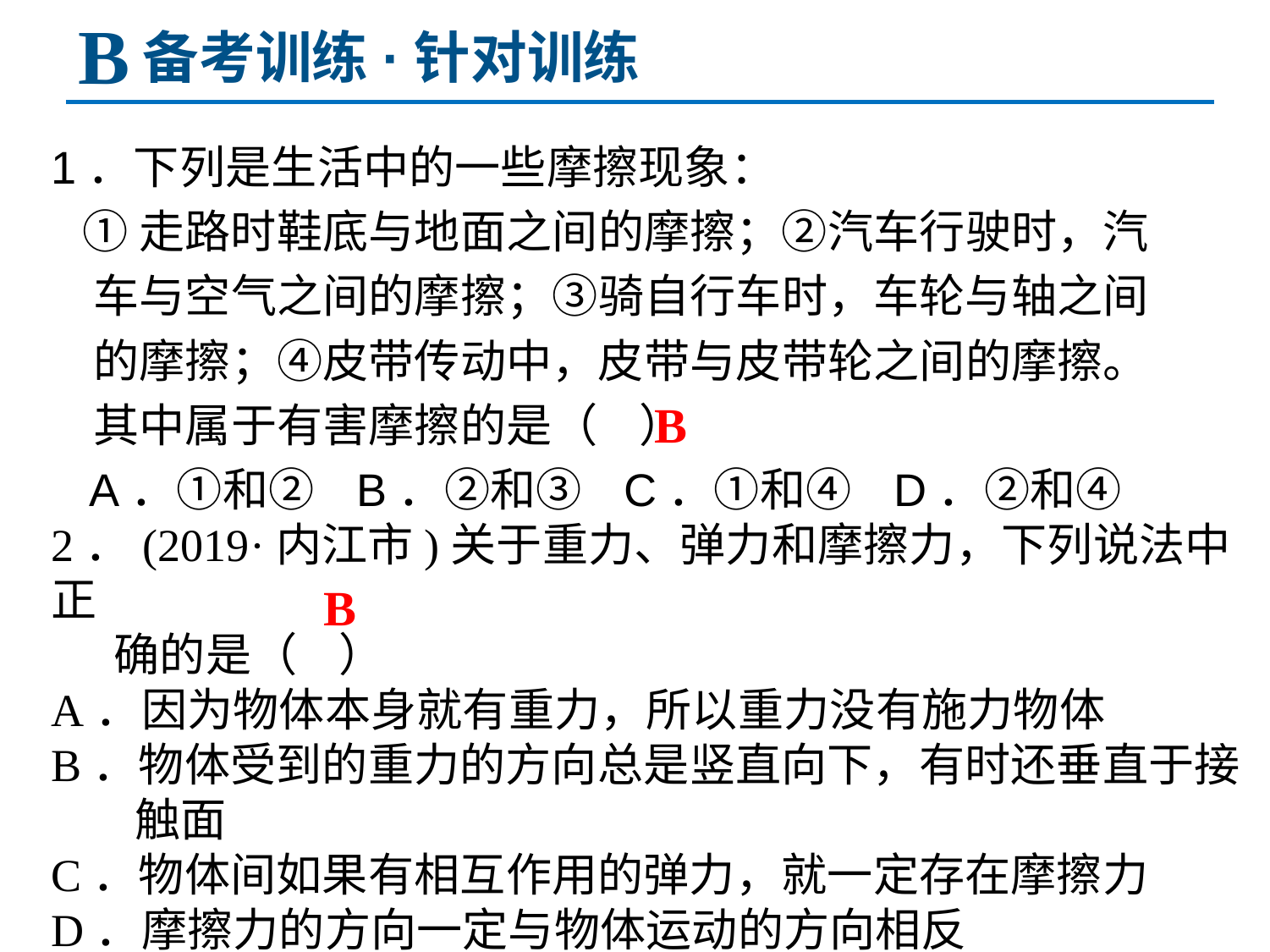

B
备考训练·针对训练
1．下列是生活中的一些摩擦现象：
   ①走路时鞋底与地面之间的摩擦；②汽车行驶时，汽
   车与空气之间的摩擦；③骑自行车时，车轮与轴之间
   的摩擦；④皮带传动中，皮带与皮带轮之间的摩擦。
   其中属于有害摩擦的是（    ）
   A．①和②   B．②和③   C．①和④   D．②和④
2．(2019·内江市)关于重力、弹力和摩擦力，下列说法中正
     确的是（    ）
A．因为物体本身就有重力，所以重力没有施力物体
B．物体受到的重力的方向总是竖直向下，有时还垂直于接
       触面
C．物体间如果有相互作用的弹力，就一定存在摩擦力
D．摩擦力的方向一定与物体运动的方向相反

B
B